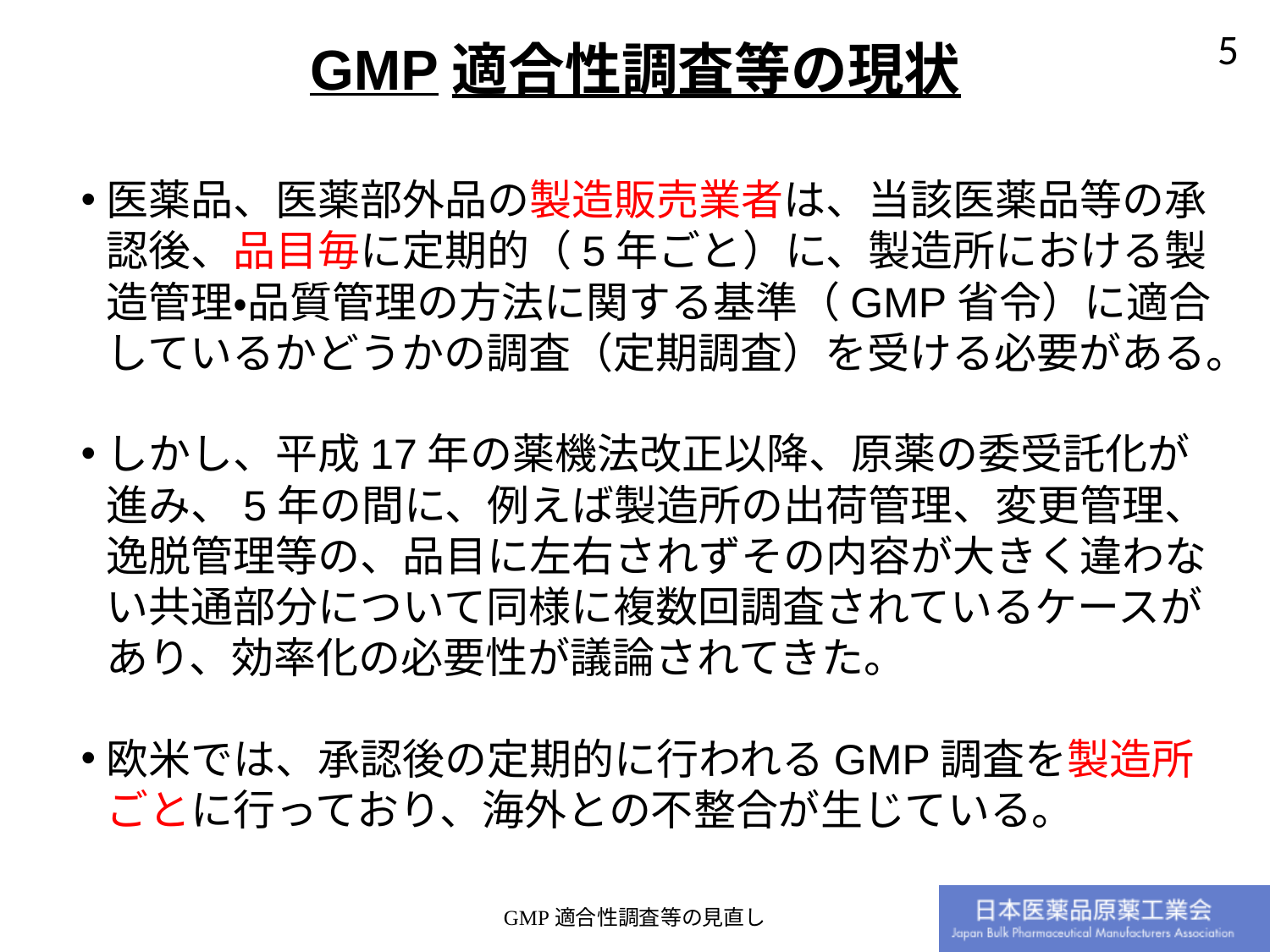

GMP適合性調査等の現状

医薬品、医薬部外品の製造販売業者は、当該医薬品等の承認後、品目毎に定期的（5年ごと）に、製造所における製造管理・品質管理の方法に関する基準（GMP省令）に適合しているかどうかの調査（定期調査）を受ける必要がある。

しかし、平成17年の薬機法改正以降、原薬の委受託化が進み、5年の間に、例えば製造所の出荷管理、変更管理、逸脱管理等の、品目に左右されずその内容が大きく違わない共通部分について同様に複数回調査されているケースがあり、効率化の必要性が議論されてきた。

欧米では、承認後の定期的に行われるGMP調査を製造所ごとに行っており、海外との不整合が生じている。
GMP適合性調査等の見直し